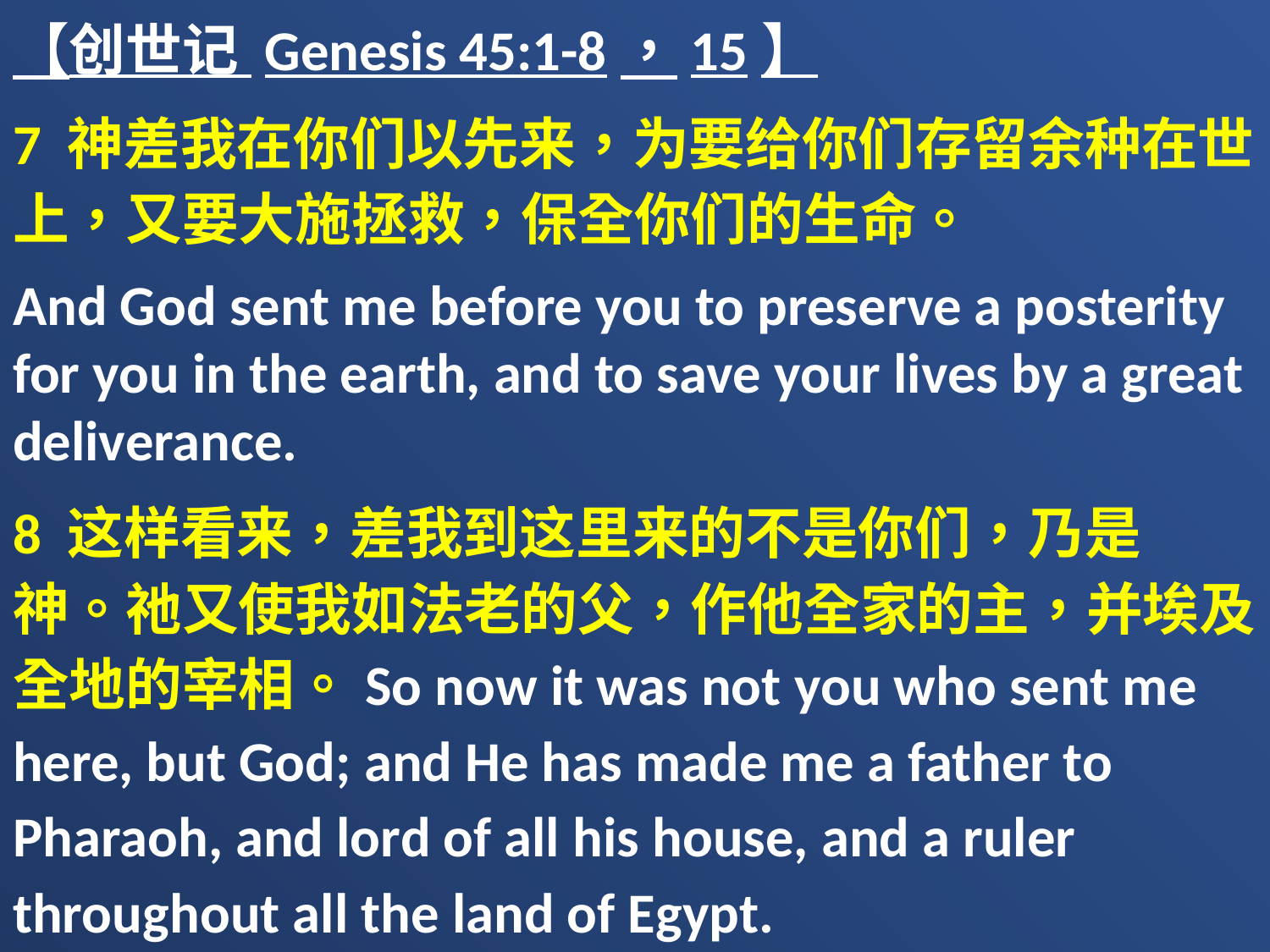

【创世记 Genesis 45:1-8，15】
7 神差我在你们以先来，为要给你们存留余种在世上，又要大施拯救，保全你们的生命。
And God sent me before you to preserve a posterity for you in the earth, and to save your lives by a great deliverance.
8 这样看来，差我到这里来的不是你们，乃是　神。祂又使我如法老的父，作他全家的主，并埃及全地的宰相。So now it was not you who sent me here, but God; and He has made me a father to Pharaoh, and lord of all his house, and a ruler throughout all the land of Egypt.